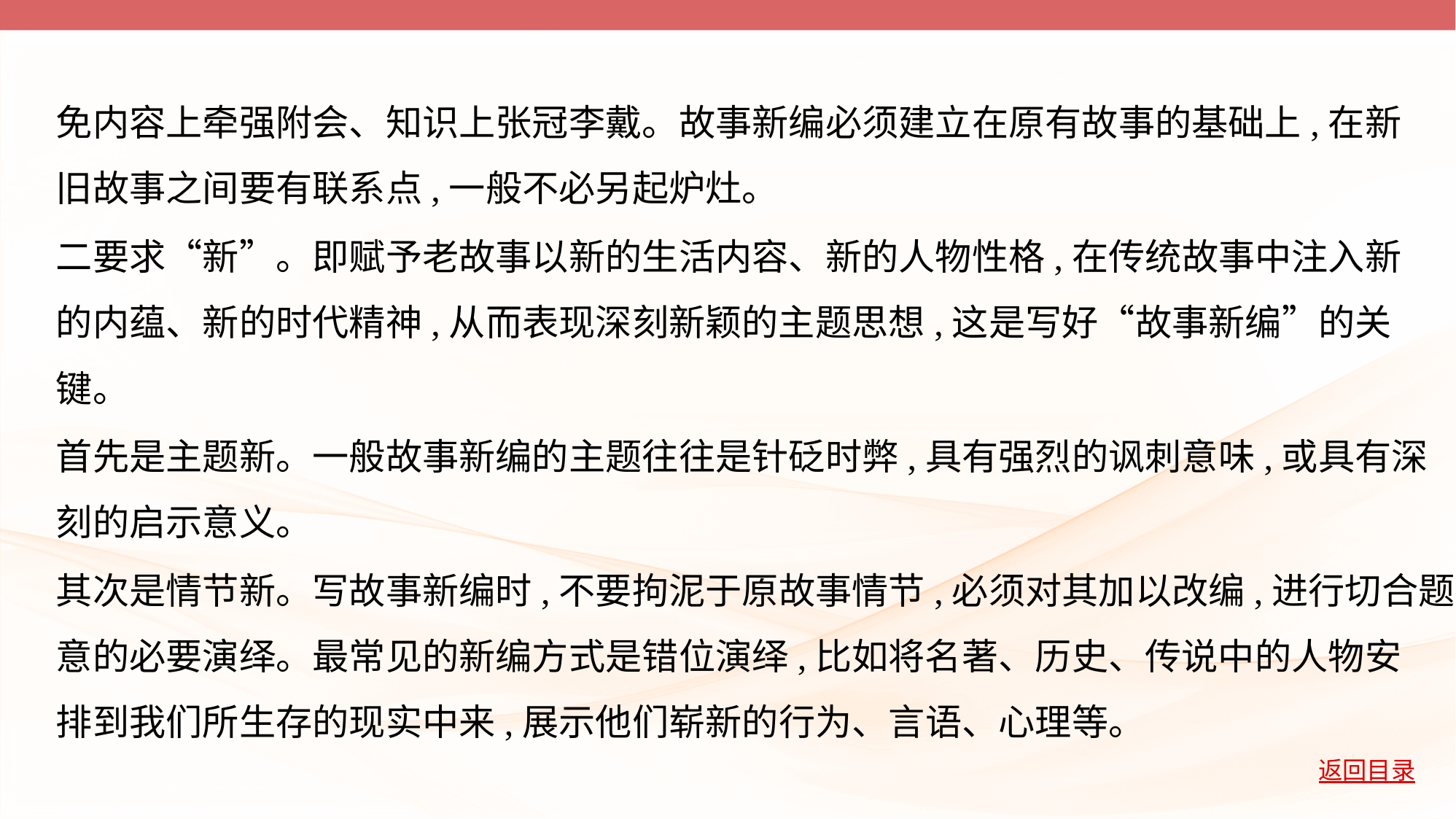

免内容上牵强附会、知识上张冠李戴。故事新编必须建立在原有故事的基础上,在新
旧故事之间要有联系点,一般不必另起炉灶。
二要求“新”。即赋予老故事以新的生活内容、新的人物性格,在传统故事中注入新
的内蕴、新的时代精神,从而表现深刻新颖的主题思想,这是写好“故事新编”的关
键。
首先是主题新。一般故事新编的主题往往是针砭时弊,具有强烈的讽刺意味,或具有深
刻的启示意义。
其次是情节新。写故事新编时,不要拘泥于原故事情节,必须对其加以改编,进行切合题
意的必要演绎。最常见的新编方式是错位演绎,比如将名著、历史、传说中的人物安
排到我们所生存的现实中来,展示他们崭新的行为、言语、心理等。